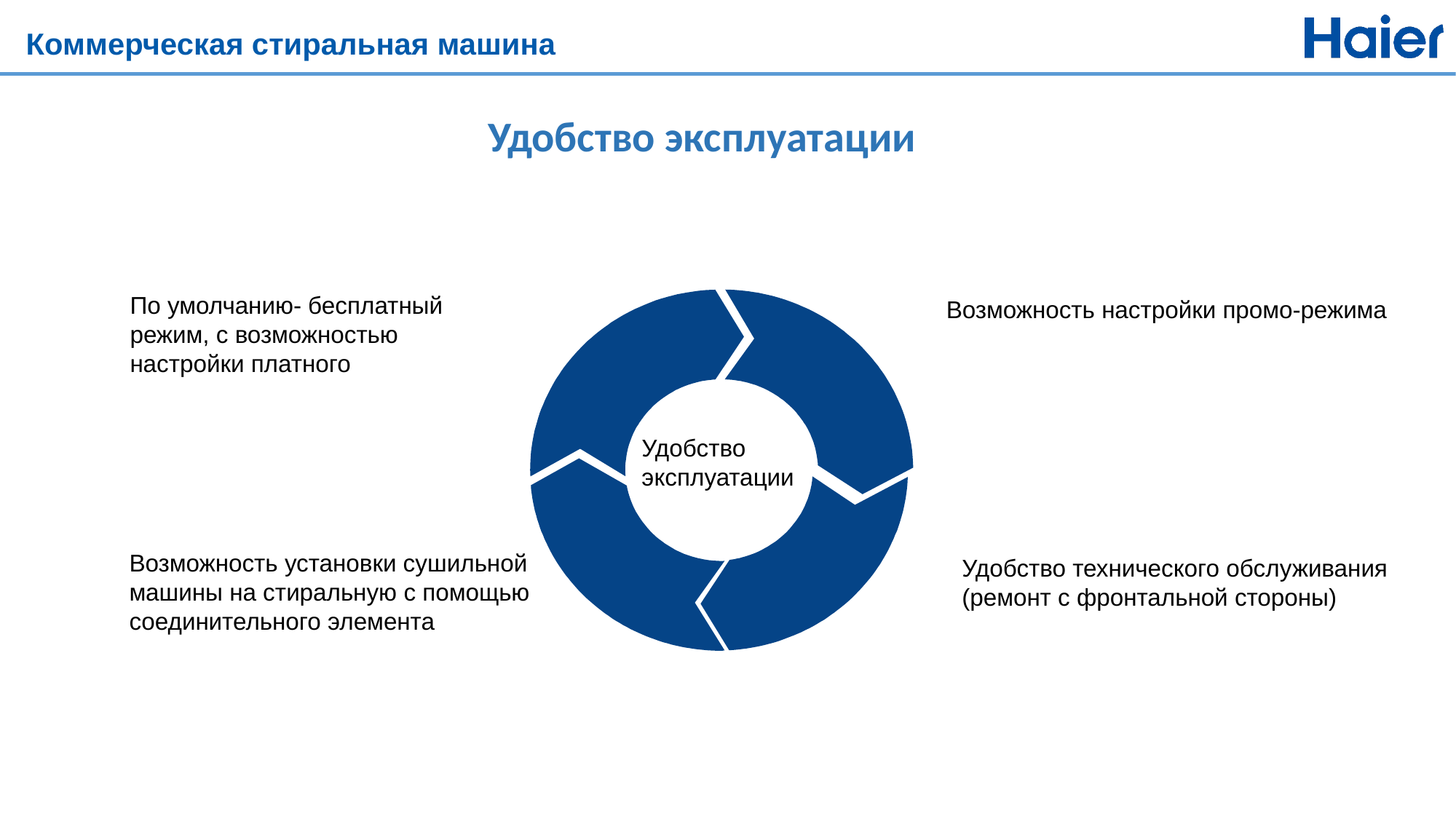

Коммерческая стиральная машина
Удобство эксплуатации
Возможность настройки промо-режима
По умолчанию- бесплатный режим, с возможностью настройки платного

PART 1    海尔商用机介绍
PART 2    产品卖点
PART 3    安装售后（客户）
PART 4    使用指导（用户）
Удобство эксплуатации
Удобство технического обслуживания (ремонт с фронтальной стороны)
Возможность установки сушильной машины на стиральную с помощью соединительного элемента